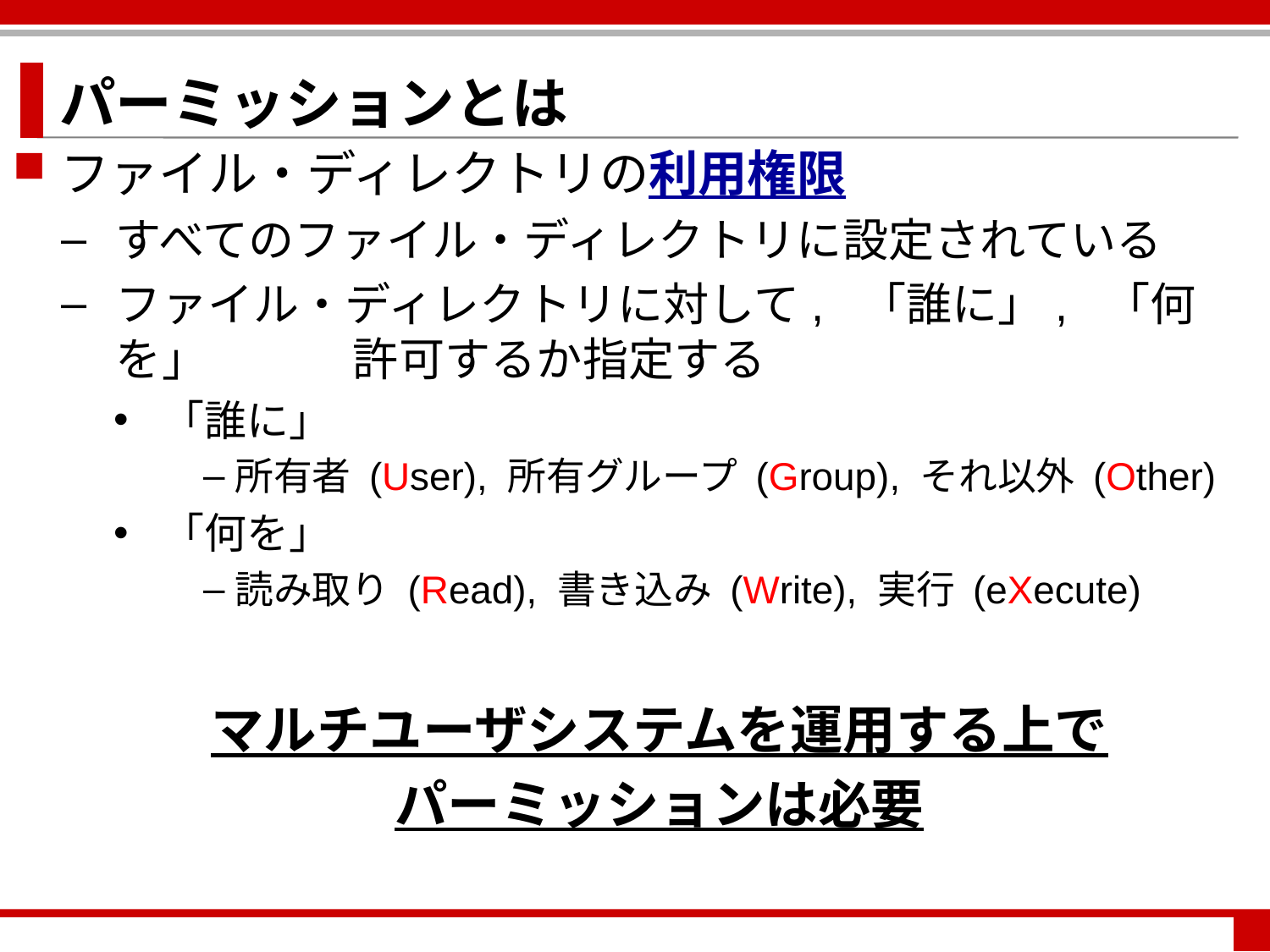

パーミッションとは
ファイル・ディレクトリの利用権限
すべてのファイル・ディレクトリに設定されている
ファイル・ディレクトリに対して,  「誰に」,  「何を」              許可するか指定する
「誰に」
所有者 (User), 所有グループ (Group), それ以外 (Other)
「何を」
読み取り (Read), 書き込み (Write), 実行 (eXecute)

マルチユーザシステムを運用する上で
パーミッションは必要